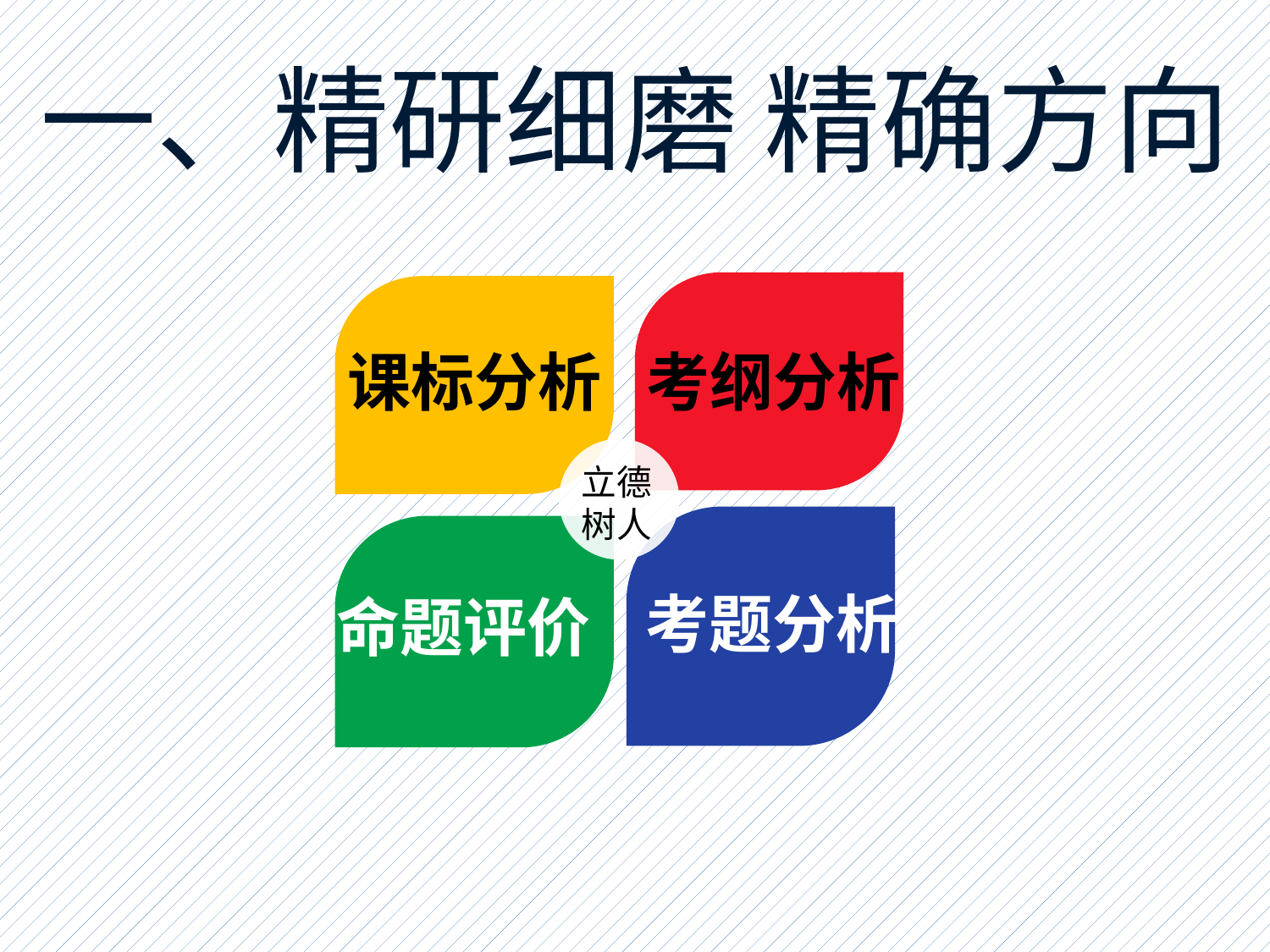

# 一、精研细磨 精确方向

课标分析
考纲分析

立德树人
考题分析
命题评价